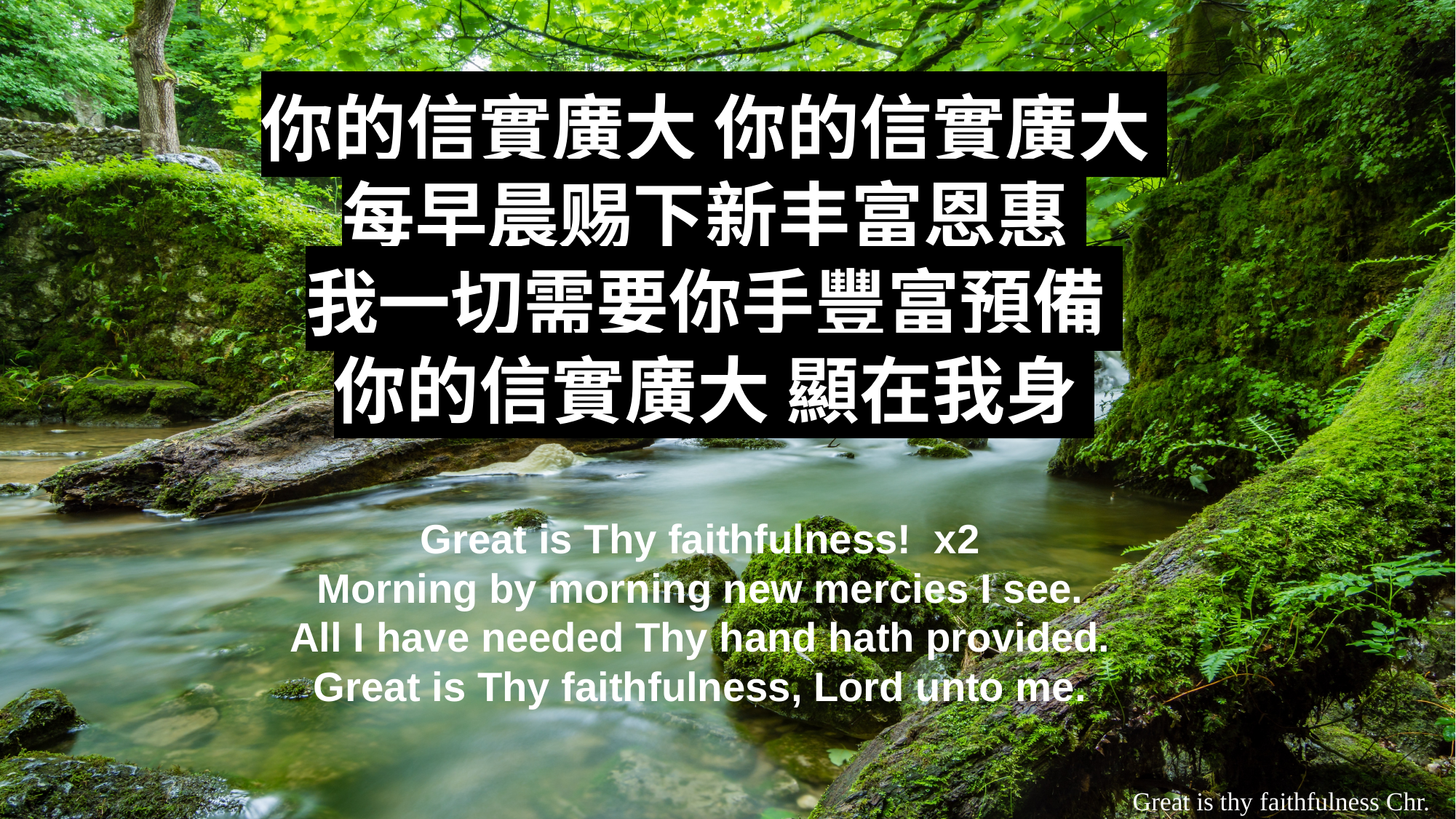

你的信實廣大 你的信實廣大
每早晨赐下新丰富恩惠
我一切需要你手豐富預備
你的信實廣大 顯在我身

Great is Thy faithfulness!  x2
Morning by morning new mercies I see.
All I have needed Thy hand hath provided.
Great is Thy faithfulness, Lord unto me.

Great is thy faithfulness Chr.